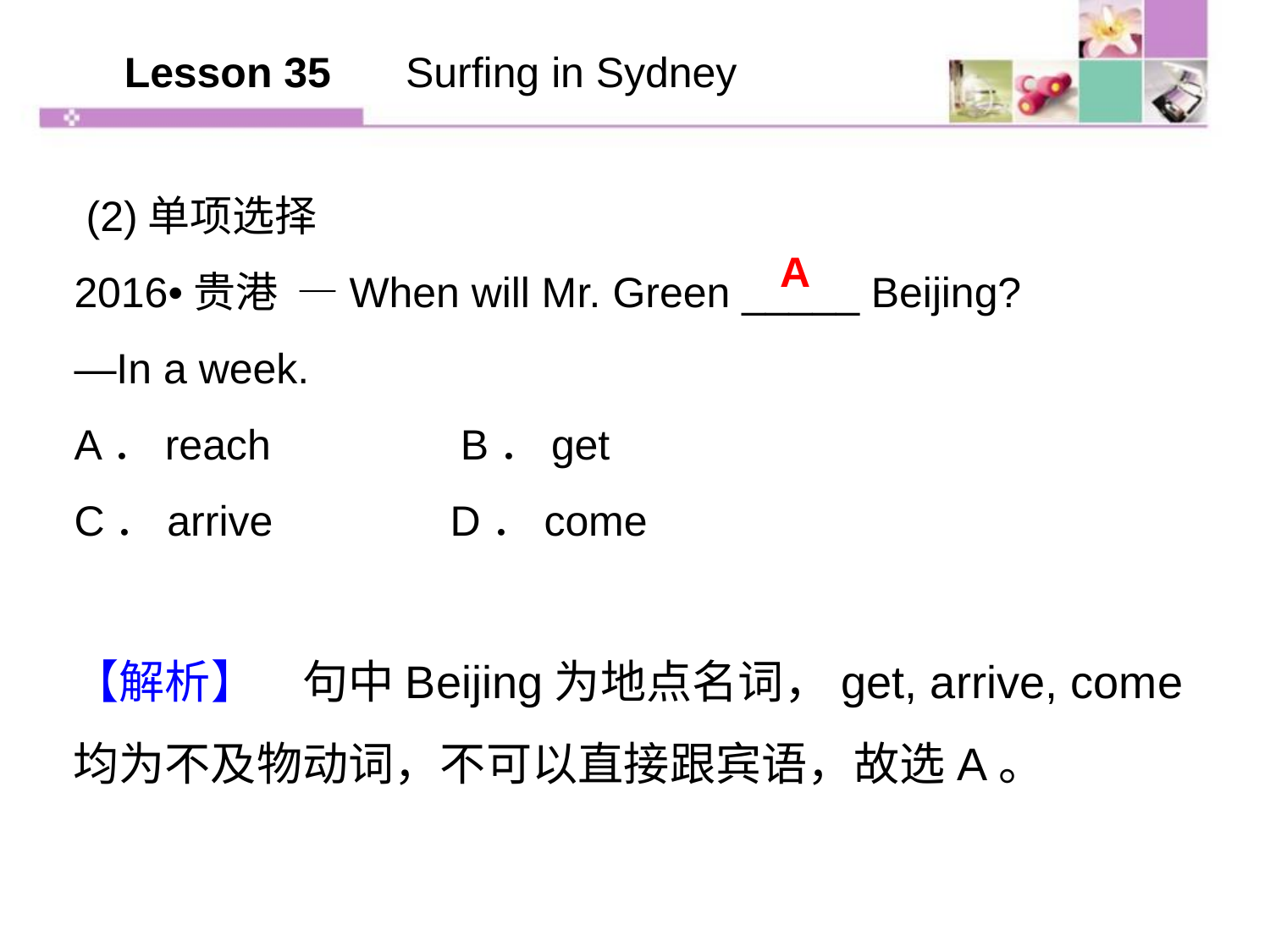

Lesson 35 　Surfing in Sydney
 (2)单项选择
2016•贵港  —When will Mr. Green _____ Beijing?
—In a week.
A．reach　　　　B．get
C．arrive               D．come
A
【解析】　句中Beijing为地点名词，get, arrive, come均为不及物动词，不可以直接跟宾语，故选A。